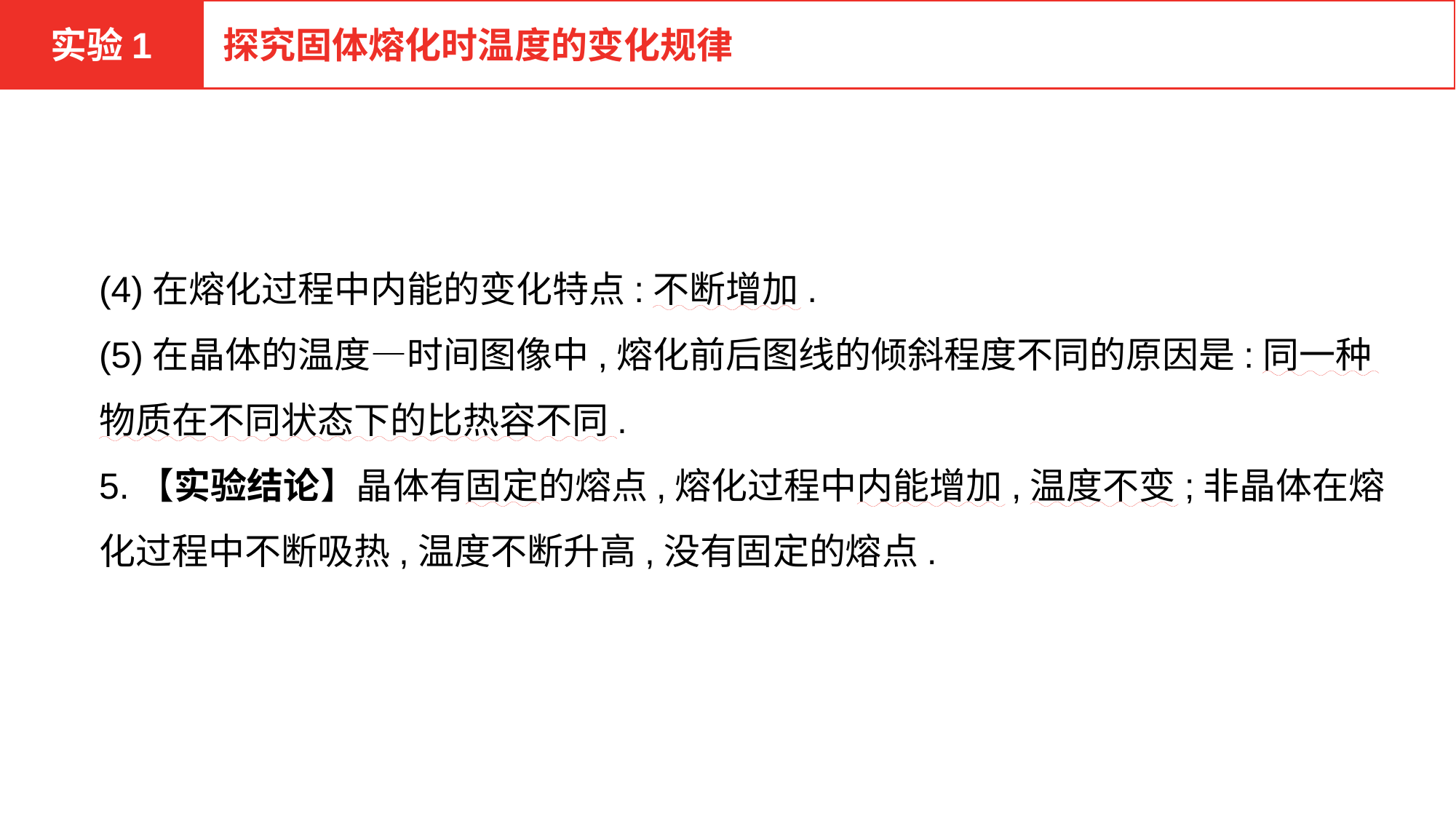

实验1
探究固体熔化时温度的变化规律
(4)在熔化过程中内能的变化特点:不断增加.
(5)在晶体的温度—时间图像中,熔化前后图线的倾斜程度不同的原因是:同一种物质在不同状态下的比热容不同.
5.【实验结论】晶体有固定的熔点,熔化过程中内能增加,温度不变;非晶体在熔化过程中不断吸热,温度不断升高,没有固定的熔点.